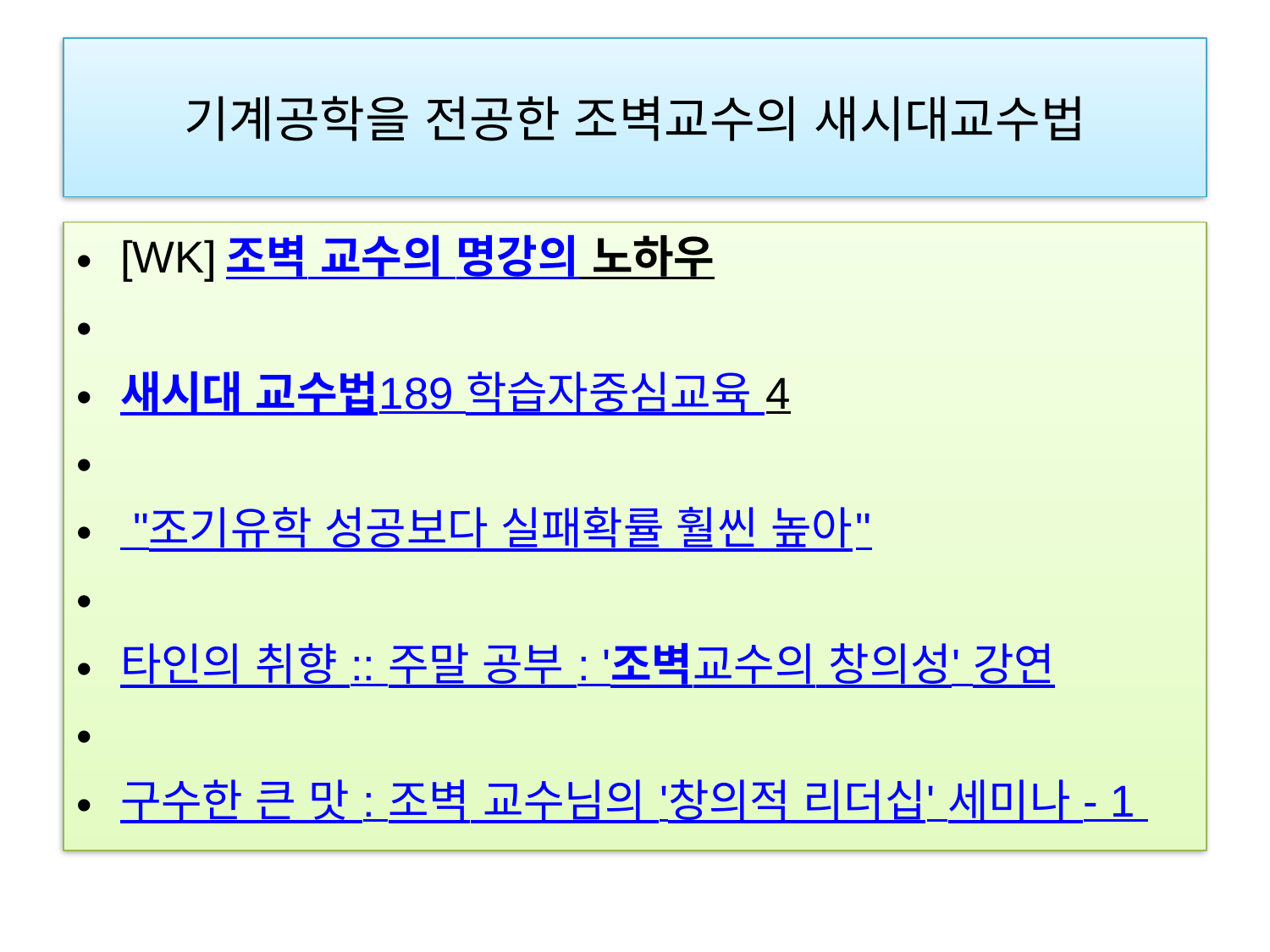

# 기계공학을 전공한 조벽교수의 새시대교수법
[WK]조벽 교수의 명강의 노하우

새시대 교수법189 학습자중심교육 4

 "조기유학 성공보다 실패확률 훨씬 높아"

타인의 취향 :: 주말 공부 : '조벽교수의 창의성' 강연

구수한 큰 맛 : 조벽 교수님의 '창의적 리더십' 세미나 - 1